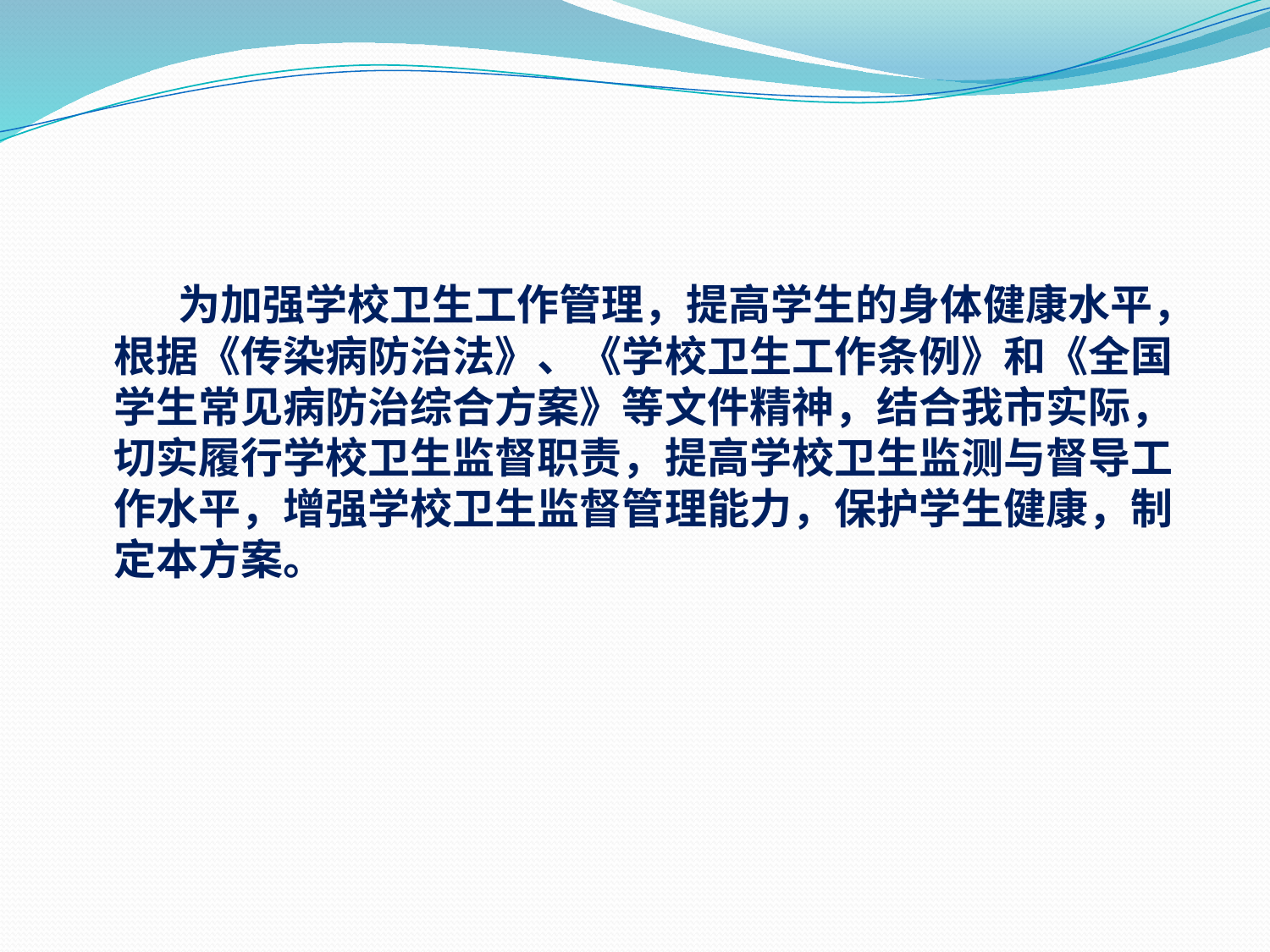

#
　　 为加强学校卫生工作管理，提高学生的身体健康水平，根据《传染病防治法》、《学校卫生工作条例》和《全国学生常见病防治综合方案》等文件精神，结合我市实际，切实履行学校卫生监督职责，提高学校卫生监测与督导工作水平，增强学校卫生监督管理能力，保护学生健康，制定本方案。